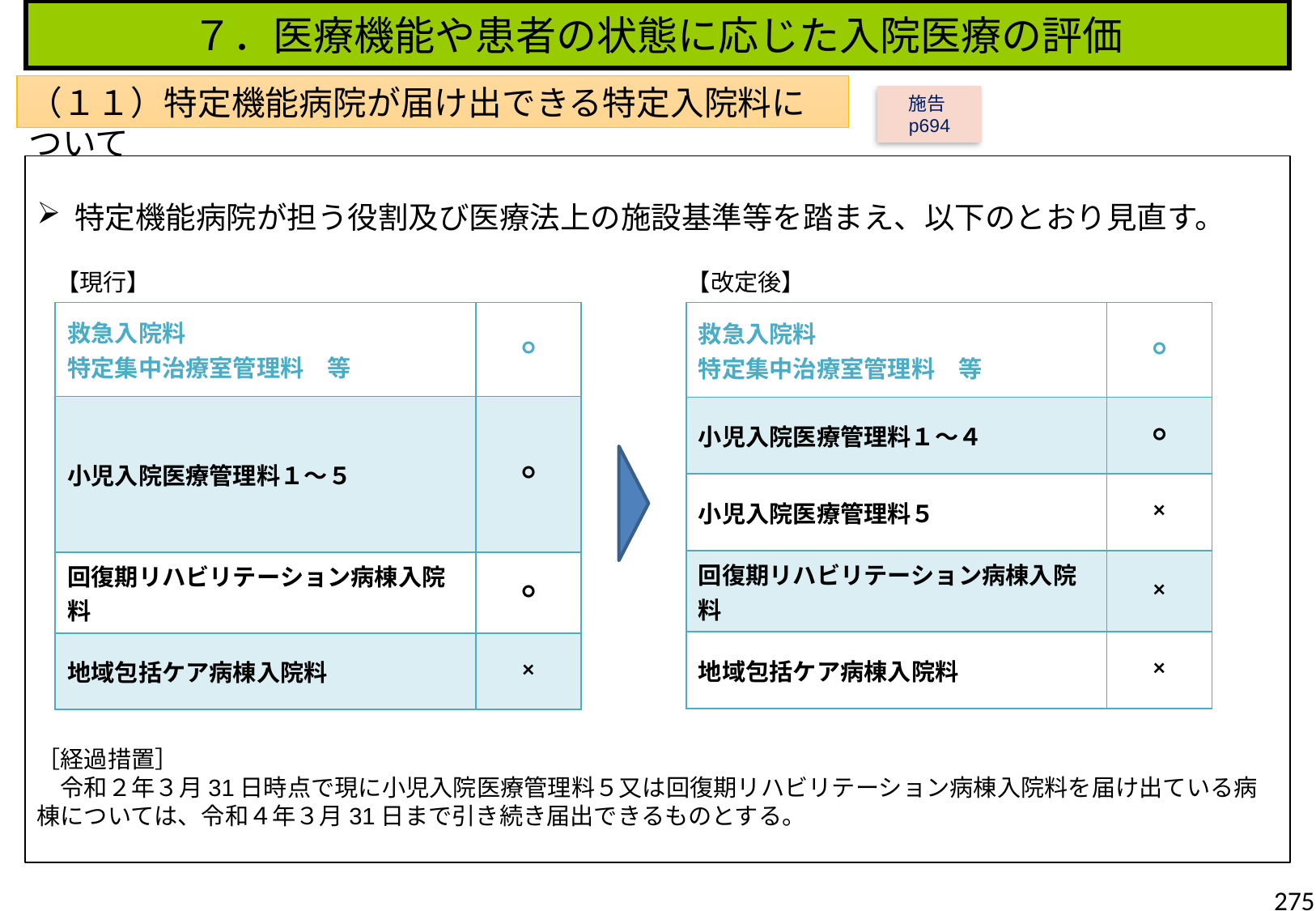

７．医療機能や患者の状態に応じた入院医療の評価
（１１）特定機能病院が届け出できる特定入院料について
施告p694

特定機能病院が担う役割及び医療法上の施設基準等を踏まえ、以下のとおり見直す。

［経過措置］
　令和２年３月31日時点で現に小児入院医療管理料５又は回復期リハビリテーション病棟入院料を届け出ている病棟については、令和４年３月31日まで引き続き届出できるものとする。
【現行】
【改定後】
| 救急入院料 特定集中治療室管理料　等 | ○ |
| --- | --- |
| 小児入院医療管理料１～５ | ○ |
| 回復期リハビリテーション病棟入院料 | ○ |
| 地域包括ケア病棟入院料 | × |
| 救急入院料 特定集中治療室管理料　等 | ○ |
| --- | --- |
| 小児入院医療管理料１～４ | ○ |
| 小児入院医療管理料５ | × |
| 回復期リハビリテーション病棟入院料 | × |
| 地域包括ケア病棟入院料 | × |

275